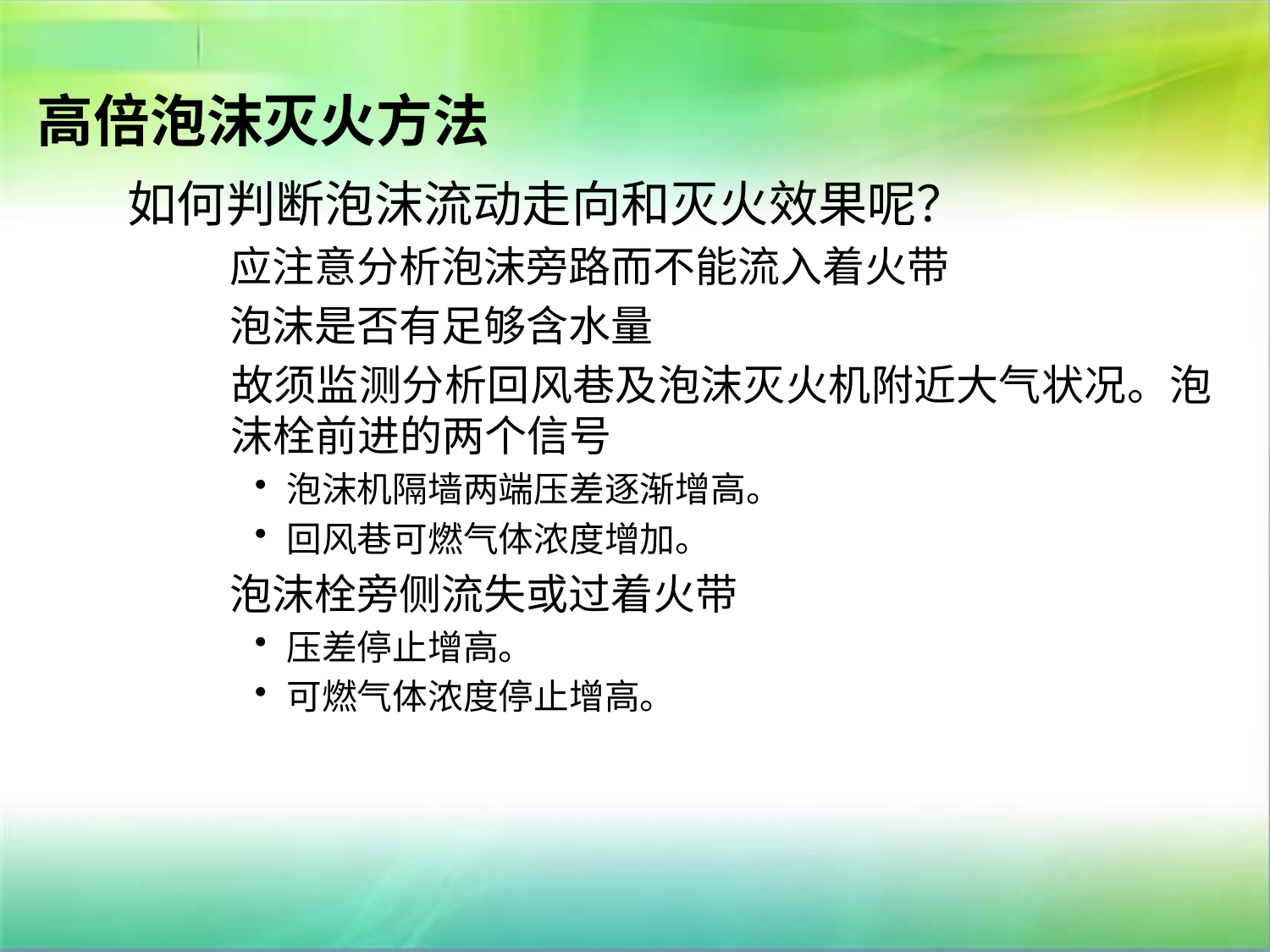

高倍泡沫灭火方法
如何判断泡沫流动走向和灭火效果呢？
   应注意分析泡沫旁路而不能流入着火带
   泡沫是否有足够含水量
   故须监测分析回风巷及泡沫灭火机附近大气状况。泡沫栓前进的两个信号
泡沫机隔墙两端压差逐渐增高。
回风巷可燃气体浓度增加。
   泡沫栓旁侧流失或过着火带
压差停止增高。
可燃气体浓度停止增高。